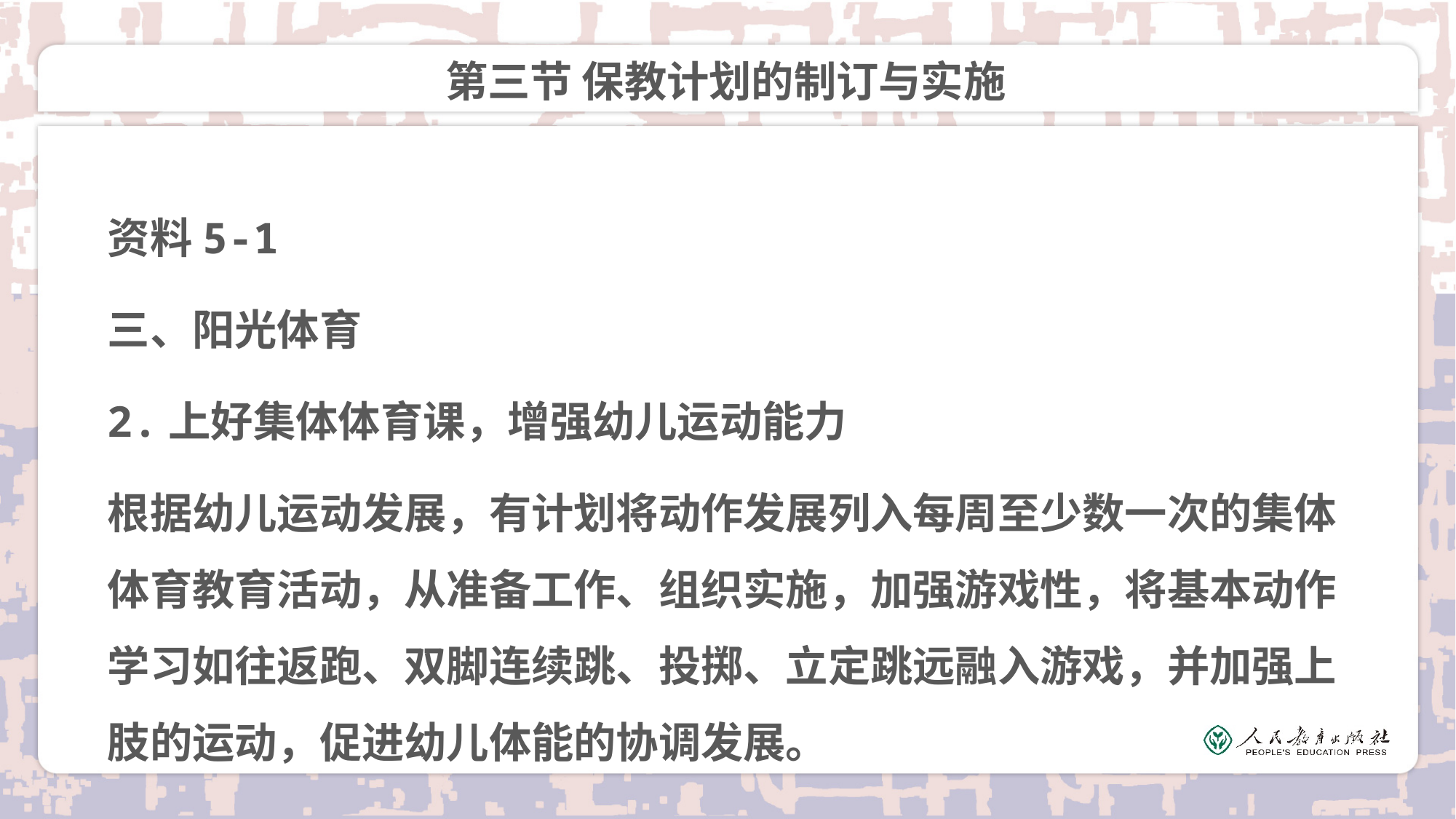

# 第三节 保教计划的制订与实施
资料5-1
三、阳光体育
2.上好集体体育课，增强幼儿运动能力
根据幼儿运动发展，有计划将动作发展列入每周至少数一次的集体体育教育活动，从准备工作、组织实施，加强游戏性，将基本动作学习如往返跑、双脚连续跳、投掷、立定跳远融入游戏，并加强上肢的运动，促进幼儿体能的协调发展。